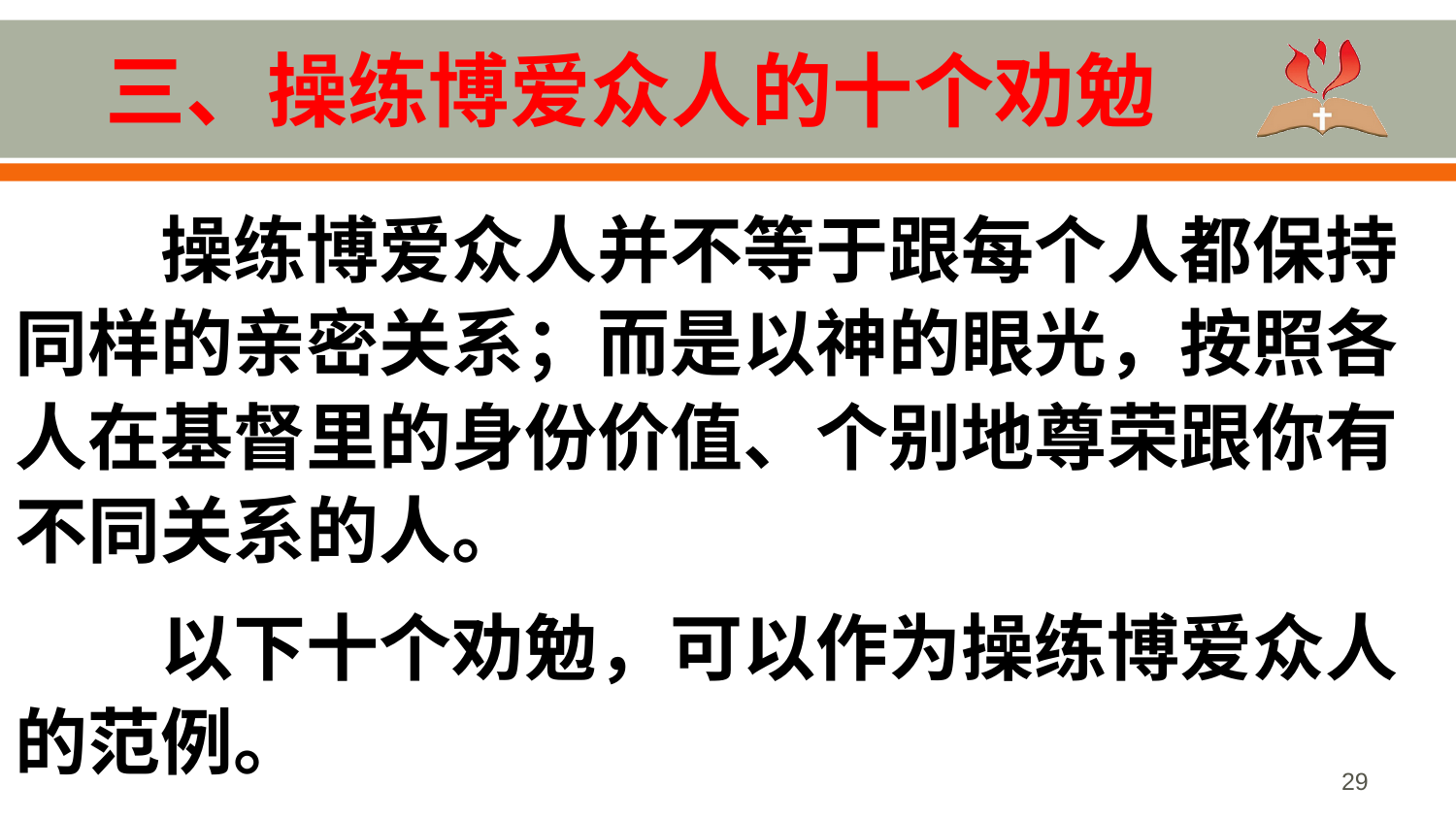

# 三、操练博爱众人的十个劝勉
操练博爱众人并不等于跟每个人都保持同样的亲密关系；而是以神的眼光，按照各人在基督里的身份价值、个别地尊荣跟你有不同关系的人。
以下十个劝勉，可以作为操练博爱众人的范例。

29